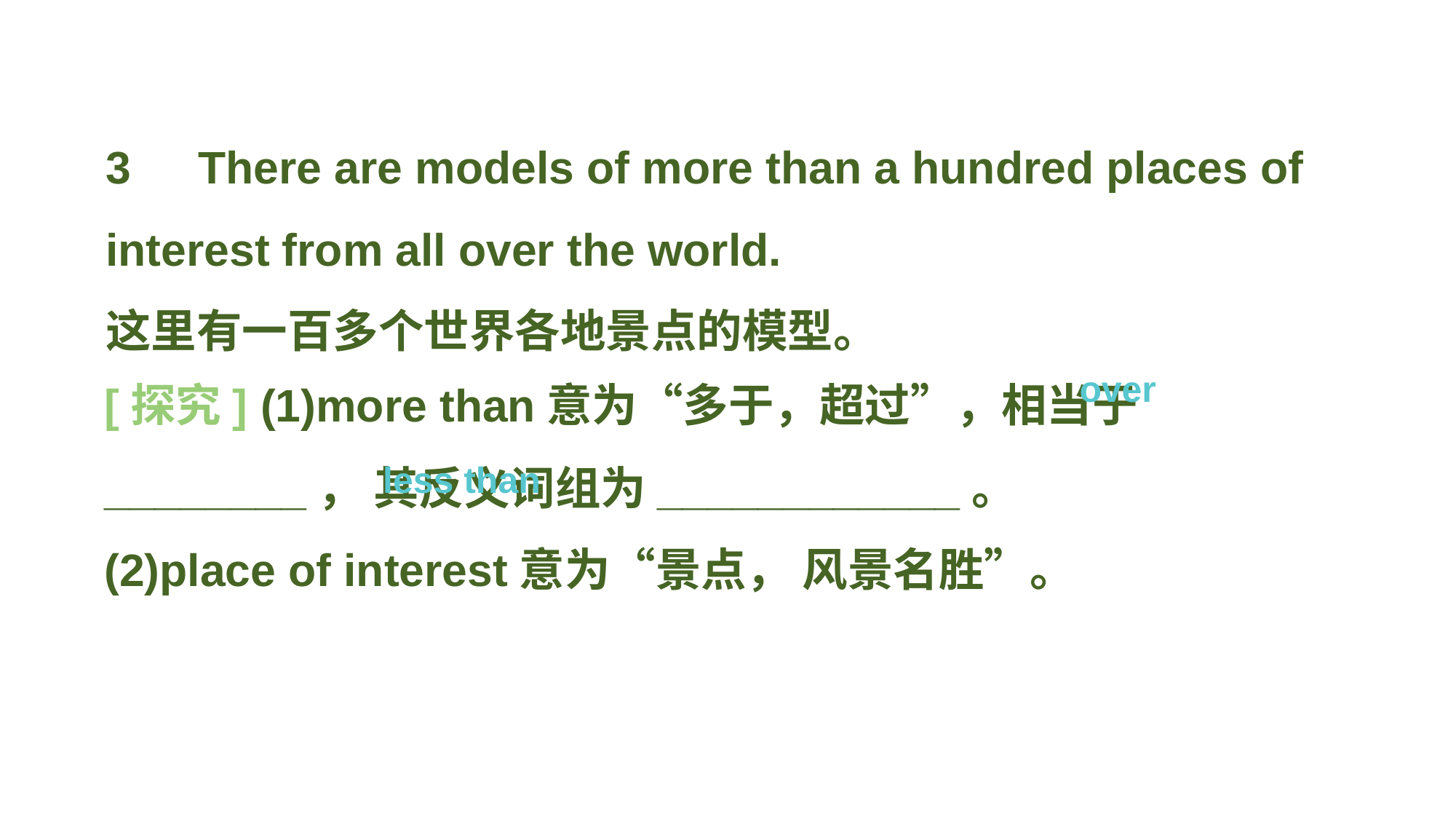

3　There are models of more than a hundred places of interest from all over the world.
这里有一百多个世界各地景点的模型。
[探究] (1)more than意为“多于，超过”，相当于________， 其反义词组为____________。
(2)place of interest意为“景点， 风景名胜”。
over
less than